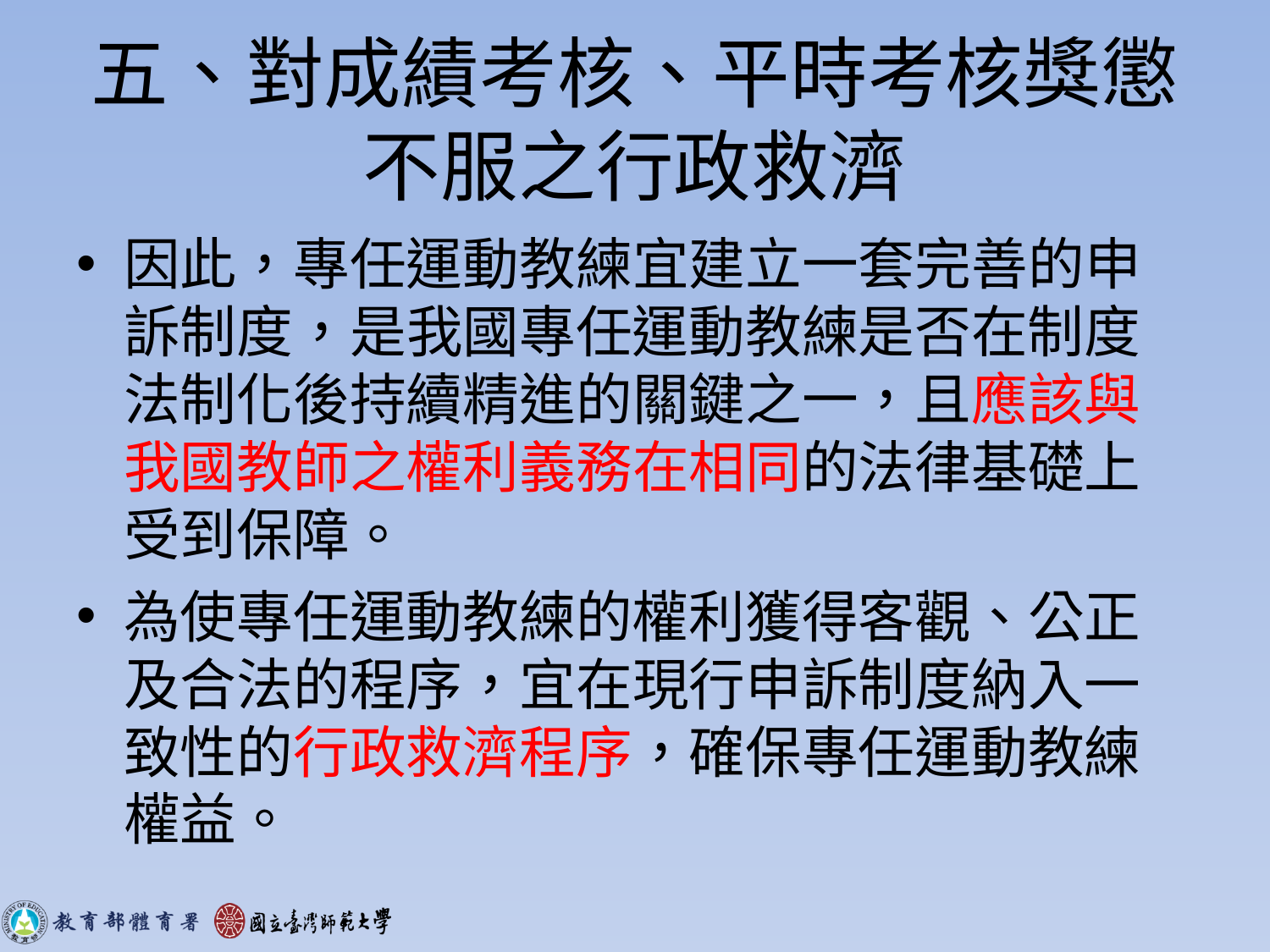

# 五、對成績考核、平時考核獎懲不服之行政救濟
因此，專任運動教練宜建立一套完善的申訴制度，是我國專任運動教練是否在制度法制化後持續精進的關鍵之一，且應該與我國教師之權利義務在相同的法律基礎上受到保障。
為使專任運動教練的權利獲得客觀、公正及合法的程序，宜在現行申訴制度納入一致性的行政救濟程序，確保專任運動教練權益。